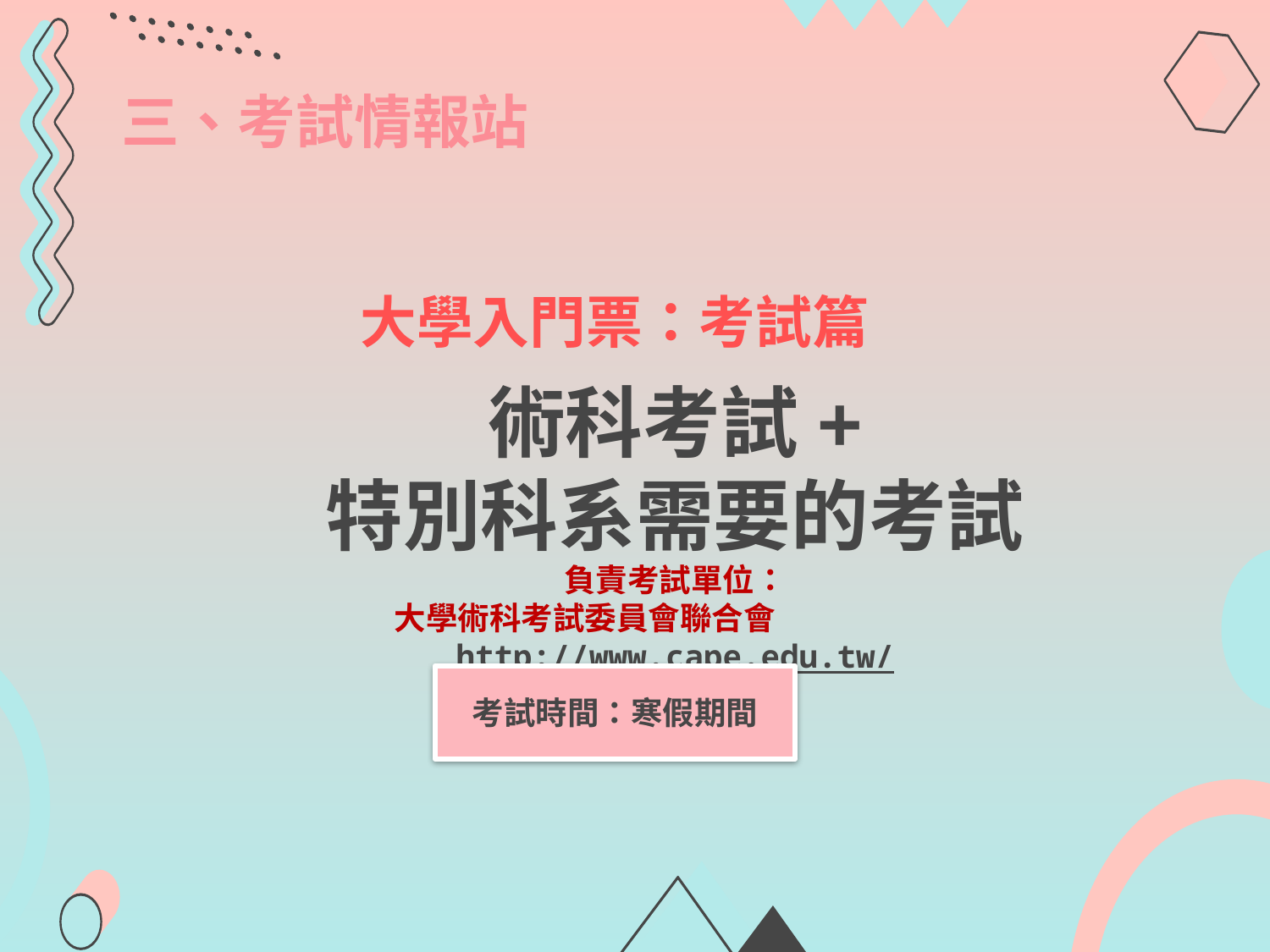

三、考試情報站
大學入門票：考試篇
術科考試+
特別科系需要的考試
負責考試單位：
大學術科考試委員會聯合會                        http://www.cape.edu.tw/
考試時間：寒假期間